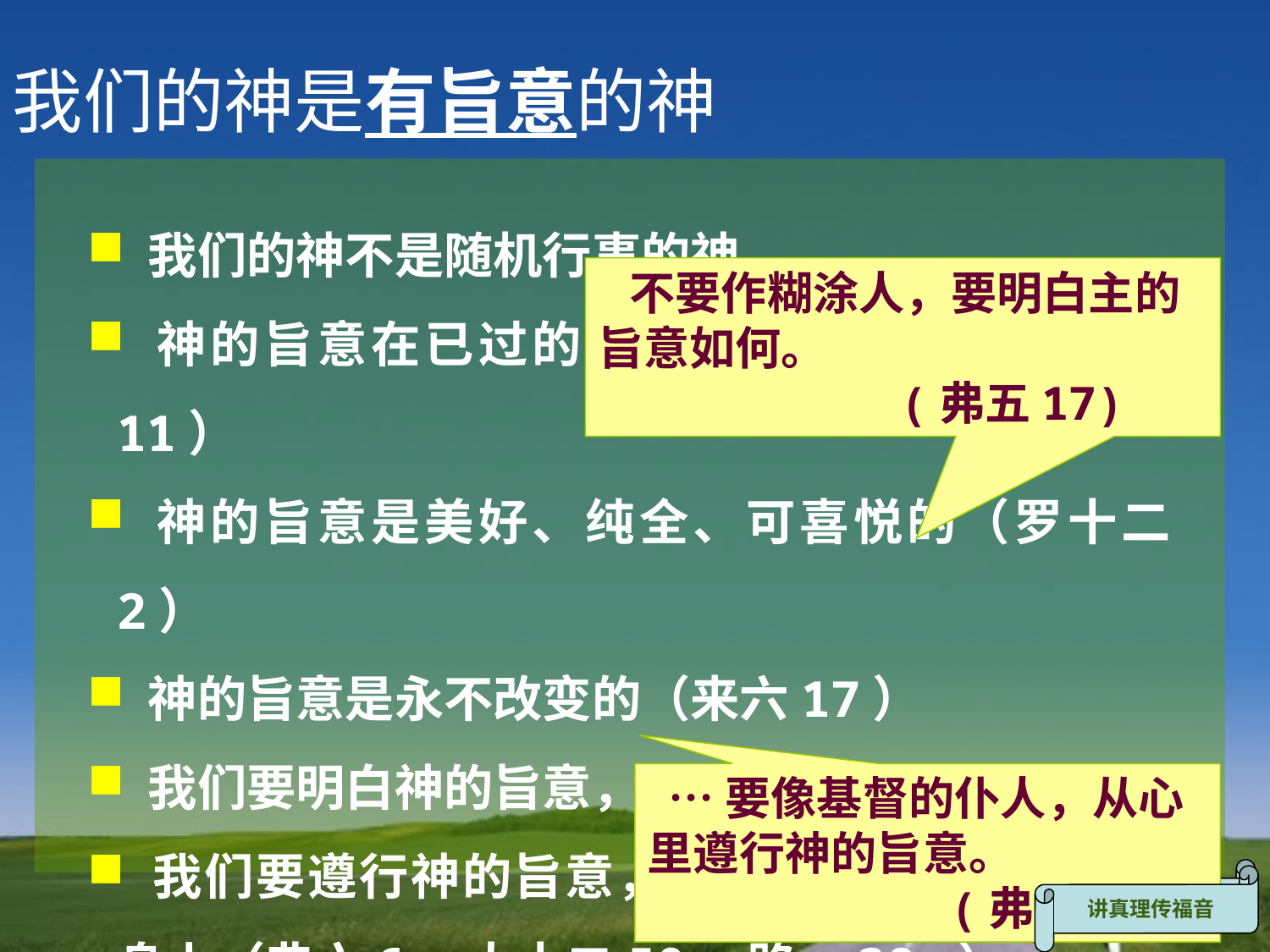

我们的神是有旨意的神

 我们的神不是随机行事的神
 神的旨意在已过的永远里就已经立定（弗三11）
 神的旨意是美好、纯全、可喜悦的（罗十二2）
 神的旨意是永不改变的（来六17）
 我们要明白神的旨意，不做糊涂人（弗五17）
 我们要遵行神的旨意，叫神的旨意成就在我们身上（弗六6，太十二50，路一38 ）
  不要作糊涂人，要明白主的旨意如何。
           (弗五17)
  …要像基督的仆人，从心里遵行神的旨意。
           (弗六6)
神经纶中的经营
讲真理传福音